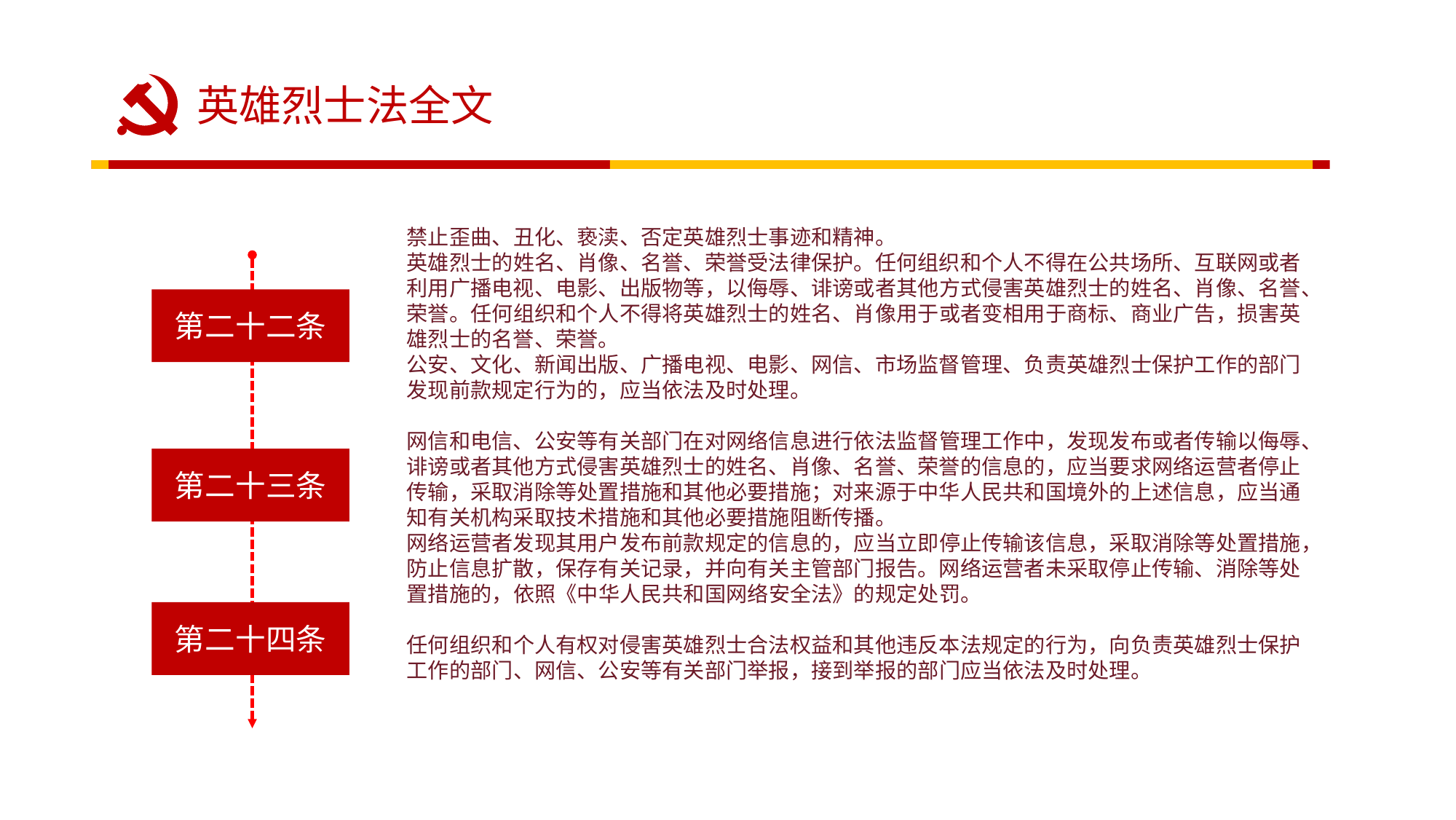

英雄烈士法全文

禁止歪曲、丑化、亵渎、否定英雄烈士事迹和精神。
英雄烈士的姓名、肖像、名誉、荣誉受法律保护。任何组织和个人不得在公共场所、互联网或者利用广播电视、电影、出版物等，以侮辱、诽谤或者其他方式侵害英雄烈士的姓名、肖像、名誉、荣誉。任何组织和个人不得将英雄烈士的姓名、肖像用于或者变相用于商标、商业广告，损害英雄烈士的名誉、荣誉。
公安、文化、新闻出版、广播电视、电影、网信、市场监督管理、负责英雄烈士保护工作的部门发现前款规定行为的，应当依法及时处理。
第二十二条
网信和电信、公安等有关部门在对网络信息进行依法监督管理工作中，发现发布或者传输以侮辱、诽谤或者其他方式侵害英雄烈士的姓名、肖像、名誉、荣誉的信息的，应当要求网络运营者停止传输，采取消除等处置措施和其他必要措施；对来源于中华人民共和国境外的上述信息，应当通知有关机构采取技术措施和其他必要措施阻断传播。
网络运营者发现其用户发布前款规定的信息的，应当立即停止传输该信息，采取消除等处置措施，防止信息扩散，保存有关记录，并向有关主管部门报告。网络运营者未采取停止传输、消除等处置措施的，依照《中华人民共和国网络安全法》的规定处罚。
第二十三条
第二十四条
任何组织和个人有权对侵害英雄烈士合法权益和其他违反本法规定的行为，向负责英雄烈士保护工作的部门、网信、公安等有关部门举报，接到举报的部门应当依法及时处理。